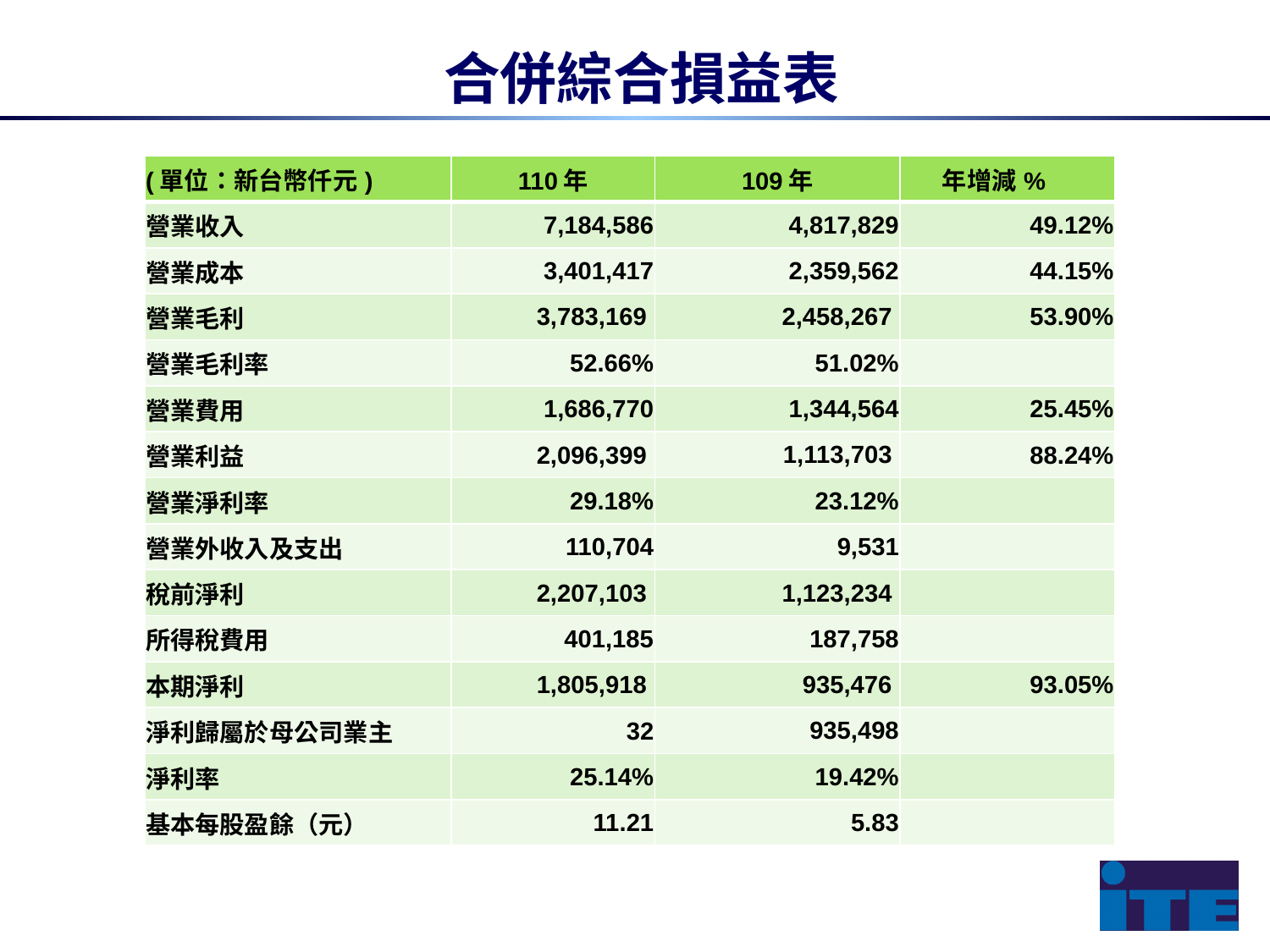

# 合併綜合損益表
| (單位：新台幣仟元) | 110年 | 109年 | 年增減% |
| --- | --- | --- | --- |
| 營業收入 | 7,184,586 | 4,817,829 | 49.12% |
| 營業成本 | 3,401,417 | 2,359,562 | 44.15% |
| 營業毛利 | 3,783,169 | 2,458,267 | 53.90% |
| 營業毛利率 | 52.66% | 51.02% |  |
| 營業費用 | 1,686,770 | 1,344,564 | 25.45% |
| 營業利益 | 2,096,399 | 1,113,703 | 88.24% |
| 營業淨利率 | 29.18% | 23.12% |  |
| 營業外收入及支出 | 110,704 | 9,531 |  |
| 稅前淨利 | 2,207,103 | 1,123,234 |  |
| 所得稅費用 | 401,185 | 187,758 |  |
| 本期淨利 | 1,805,918 | 935,476 | 93.05% |
| 淨利歸屬於母公司業主 | 32 | 935,498 |  |
| 淨利率 | 25.14% | 19.42% |  |
| 基本每股盈餘（元） | 11.21 | 5.83 |  |